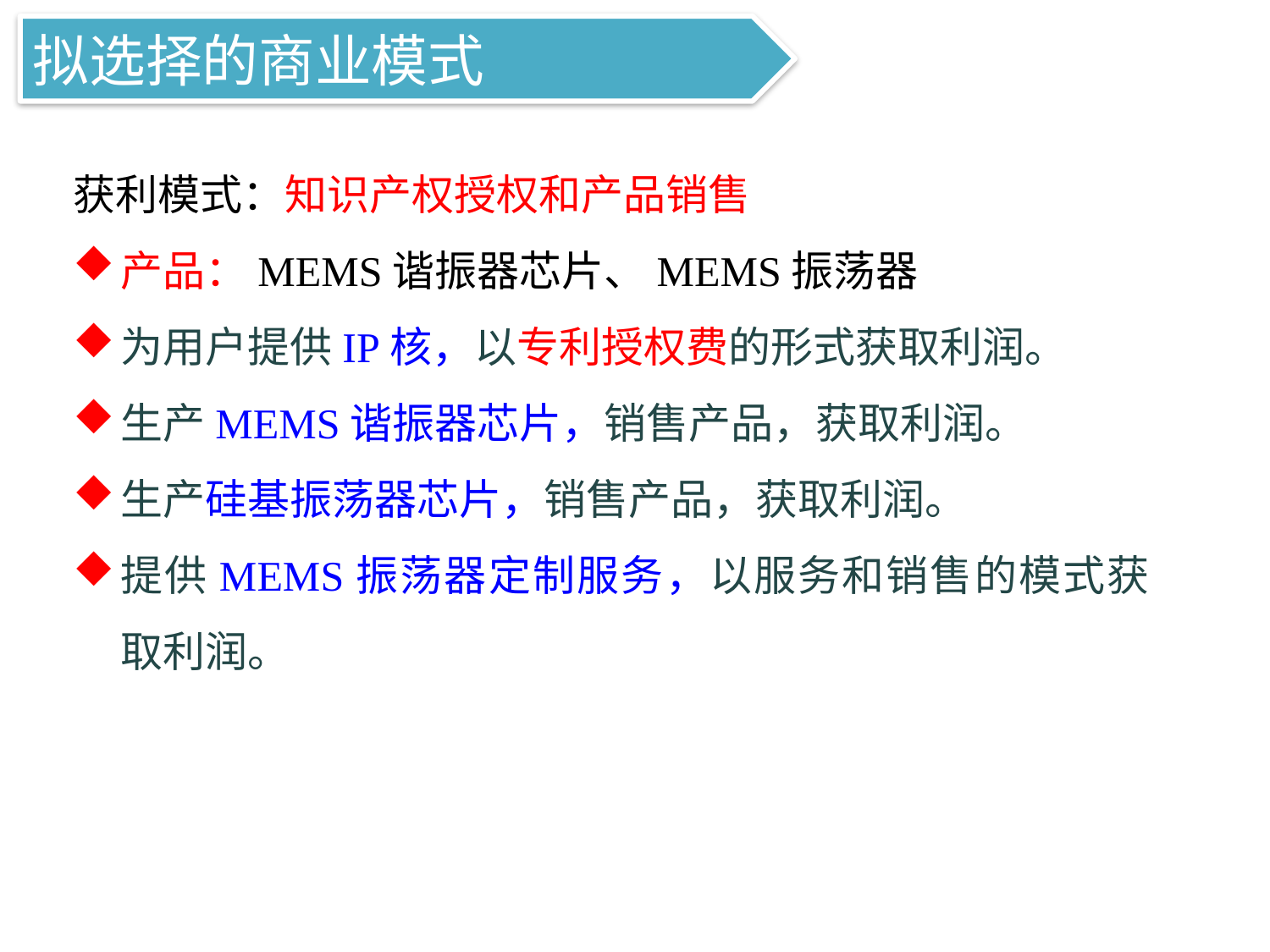

拟选择的商业模式
获利模式：知识产权授权和产品销售
产品：MEMS谐振器芯片、MEMS振荡器
为用户提供IP核，以专利授权费的形式获取利润。
生产MEMS谐振器芯片，销售产品，获取利润。
生产硅基振荡器芯片，销售产品，获取利润。
提供MEMS振荡器定制服务，以服务和销售的模式获取利润。